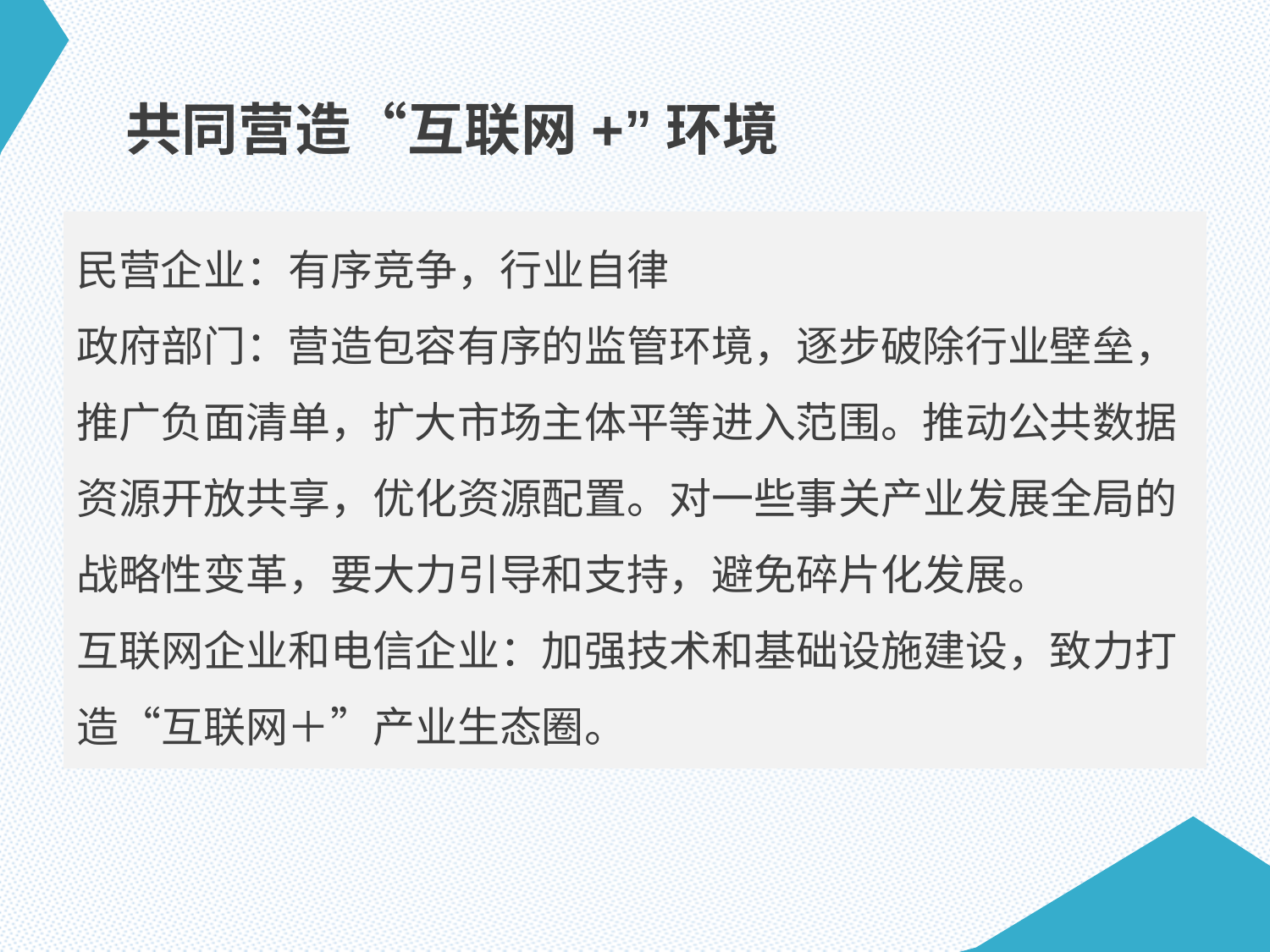

# 共同营造“互联网+”环境
民营企业：有序竞争，行业自律
政府部门：营造包容有序的监管环境，逐步破除行业壁垒，推广负面清单，扩大市场主体平等进入范围。推动公共数据资源开放共享，优化资源配置。对一些事关产业发展全局的战略性变革，要大力引导和支持，避免碎片化发展。
互联网企业和电信企业：加强技术和基础设施建设，致力打造“互联网＋”产业生态圈。